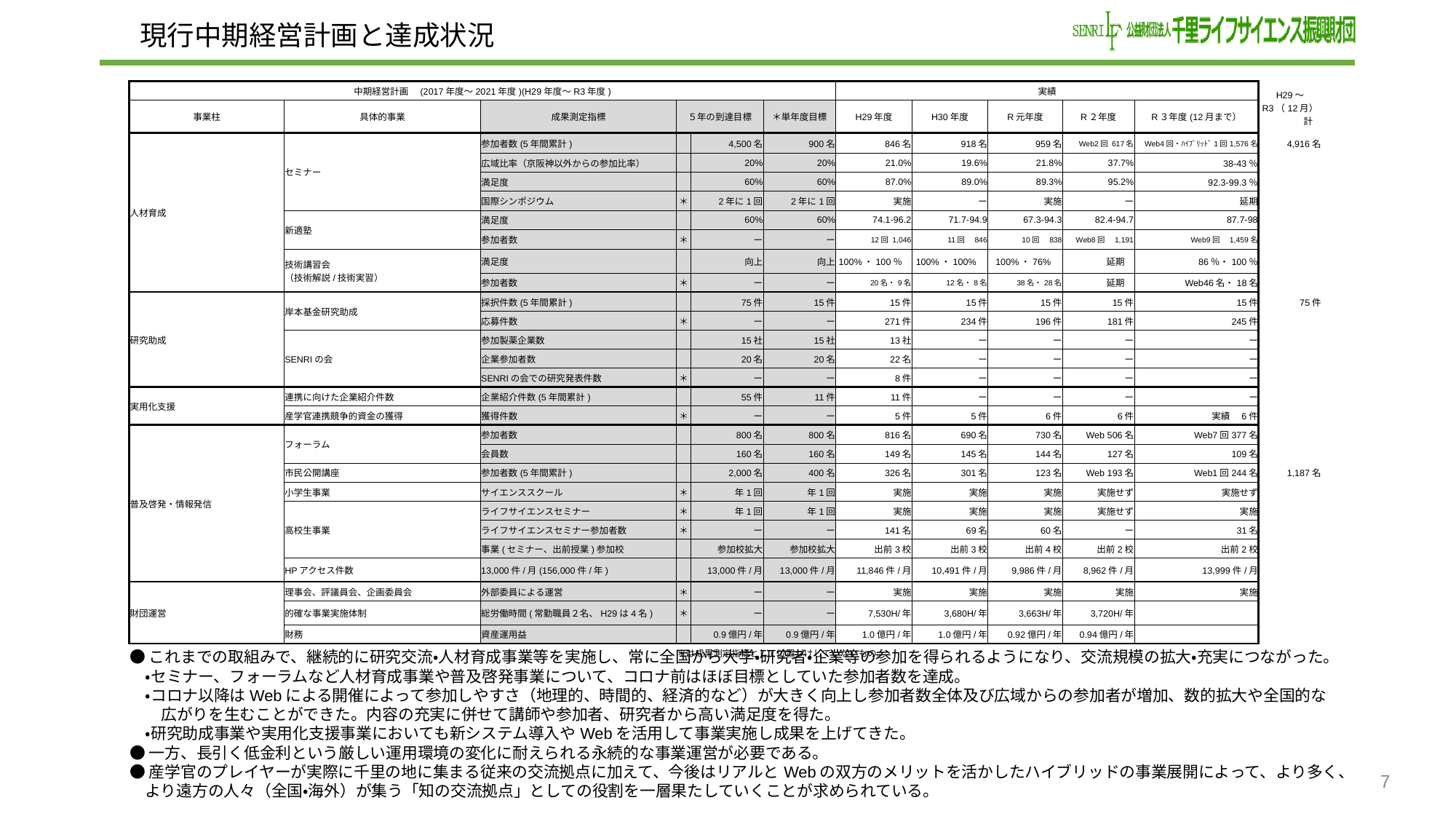

現行中期経営計画と達成状況
| 中期経営計画　(2017年度～2021年度)(H29年度～R3年度) |  |  |  |  |  | 実績 |  |  |  |  | H29～ R3（12月）　　　　計 |
| --- | --- | --- | --- | --- | --- | --- | --- | --- | --- | --- | --- |
| 事業柱 | 具体的事業 | 成果測定指標 | ５年の到達目標 |  | ＊単年度目標 | H29年度 | H30年度 | R元年度 | R２年度 | R３年度(12月まで） |  |
| 人材育成 | セミナー | 参加者数(5年間累計) |  | 4,500名 | 900名 | 846名 | 918名 | 959名 | Web2回 617名 | Web4回・ﾊｲﾌﾞﾘｯﾄﾞ1回1,576名 | 4,916名 |
|  |  | 広域比率（京阪神以外からの参加比率） |  | 20% | 20% | 21.0% | 19.6% | 21.8% | 37.7% | 38-43％ |  |
|  |  | 満足度 |  | 60% | 60% | 87.0% | 89.0% | 89.3% | 95.2% | 92.3-99.3％ |  |
|  |  | 国際シンポジウム | ＊ | 2年に1回 | 2年に1回 | 実施 | ー | 実施 | ー | 延期 |  |
|  | 新適塾 | 満足度 |  | 60% | 60% | 74.1-96.2 | 71.7-94.9 | 67.3-94.3 | 82.4-94.7 | 87.7-98 |  |
|  |  | 参加者数 | ＊ | ー | ー | 12回 1,046 | 11回　846 | 10回　838 | Web8回　1,191 | Web9回　1,459名 |  |
|  | 技術講習会 （技術解説/技術実習） | 満足度 |  | 向上 | 向上 | 100%・100％ | 100%・100% | 100%・76% | 延期 | 86％・100％ |  |
|  |  | 参加者数 | ＊ | ー | ー | 20名・9名 | 12名・8名 | 38名・28名 | 延期 | Web46名・18名 |  |
| 研究助成 | 岸本基金研究助成 | 採択件数(5年間累計) |  | 75件 | 15件 | 15件 | 15件 | 15件 | 15件 | 15件 | 75件 |
|  |  | 応募件数 | ＊ | ー | ー | 271件 | 234件 | 196件 | 181件 | 245件 |  |
|  | SENRIの会 | 参加製薬企業数 |  | 15社 | 15社 | 13社 | ー | ー | ー | ー |  |
|  |  | 企業参加者数 |  | 20名 | 20名 | 22名 | ー | ー | ー | ー |  |
|  |  | SENRIの会での研究発表件数 | ＊ | ー | ー | 8件 | ー | ー | ー | ー |  |
| 実用化支援 | 連携に向けた企業紹介件数 | 企業紹介件数(5年間累計) |  | 55件 | 11件 | 11件 | ー | ー | ー | ー |  |
|  | 産学官連携競争的資金の獲得 | 獲得件数 | ＊ | ー | ー | 5件 | 5件 | 6件 | 6件 | 実績　6件 |  |
| 普及啓発・情報発信 | フォーラム | 参加者数 |  | 800名 | 800名 | 816名 | 690名 | 730名 | Web 506名 | Web7回377名 |  |
|  |  | 会員数 |  | 160名 | 160名 | 149名 | 145名 | 144名 | 127名 | 109名 |  |
|  | 市民公開講座 | 参加者数(5年間累計) |  | 2,000名 | 400名 | 326名 | 301名 | 123名 | Web 193名 | Web1回244名 | 1,187名 |
|  | 小学生事業 | サイエンススクール | ＊ | 年1回 | 年1回 | 実施 | 実施 | 実施 | 実施せず | 実施せず |  |
|  | 高校生事業 | ライフサイエンスセミナー | ＊ | 年1回 | 年1回 | 実施 | 実施 | 実施 | 実施せず | 実施 |  |
|  |  | ライフサイエンスセミナー参加者数 | ＊ | ー | ー | 141名 | 69名 | 60名 | ー | 31名 |  |
|  |  | 事業(セミナー、出前授業)参加校 |  | 参加校拡大 | 参加校拡大 | 出前3校 | 出前3校 | 出前4校 | 出前2校 | 出前2校 |  |
|  | HPアクセス件数 | 13,000件/月(156,000件/年) |  | 13,000件/月 | 13,000件/月 | 11,846件/月 | 10,491件/月 | 9,986件/月 | 8,962件/月 | 13,999件/月 |  |
| 財団運営 | 理事会、評議員会、企画委員会 | 外部委員による運営 | ＊ | ー | ー | 実施 | 実施 | 実施 | 実施 | 実施 |  |
|  | 的確な事業実施体制 | 総労働時間(常勤職員２名、H29は4名) | ＊ | ー | ー | 7,530H/年 | 3,680H/年 | 3,663H/年 | 3,720H/年 |  |  |
|  | 財務 | 資産運用益 |  | 0.9億円/年 | 0.9億円/年 | 1.0億円/年 | 1.0億円/年 | 0.92億円/年 | 0.94億円/年 |  |  |
|  |  |  | ＊は成果測定指標として位置づけしていないもの。 |  |  |  |  |  |  |  |  |
●これまでの取組みで、継続的に研究交流・人材育成事業等を実施し、常に全国から大学・研究者・企業等の参加を得られるようになり、交流規模の拡大・充実につながった。
　・セミナー、フォーラムなど人材育成事業や普及啓発事業について、コロナ前はほぼ目標としていた参加者数を達成。
　・コロナ以降はWebによる開催によって参加しやすさ（地理的、時間的、経済的など）が大きく向上し参加者数全体及び広域からの参加者が増加、数的拡大や全国的な
　　広がりを生むことができた。内容の充実に併せて講師や参加者、研究者から高い満足度を得た。
　・研究助成事業や実用化支援事業においても新システム導入やWebを活用して事業実施し成果を上げてきた。
●一方、長引く低金利という厳しい運用環境の変化に耐えられる永続的な事業運営が必要である。
●産学官のプレイヤーが実際に千里の地に集まる従来の交流拠点に加えて、今後はリアルとWebの双方のメリットを活かしたハイブリッドの事業展開によって、より多く、
　より遠方の人々（全国・海外）が集う「知の交流拠点」としての役割を一層果たしていくことが求められている。
7